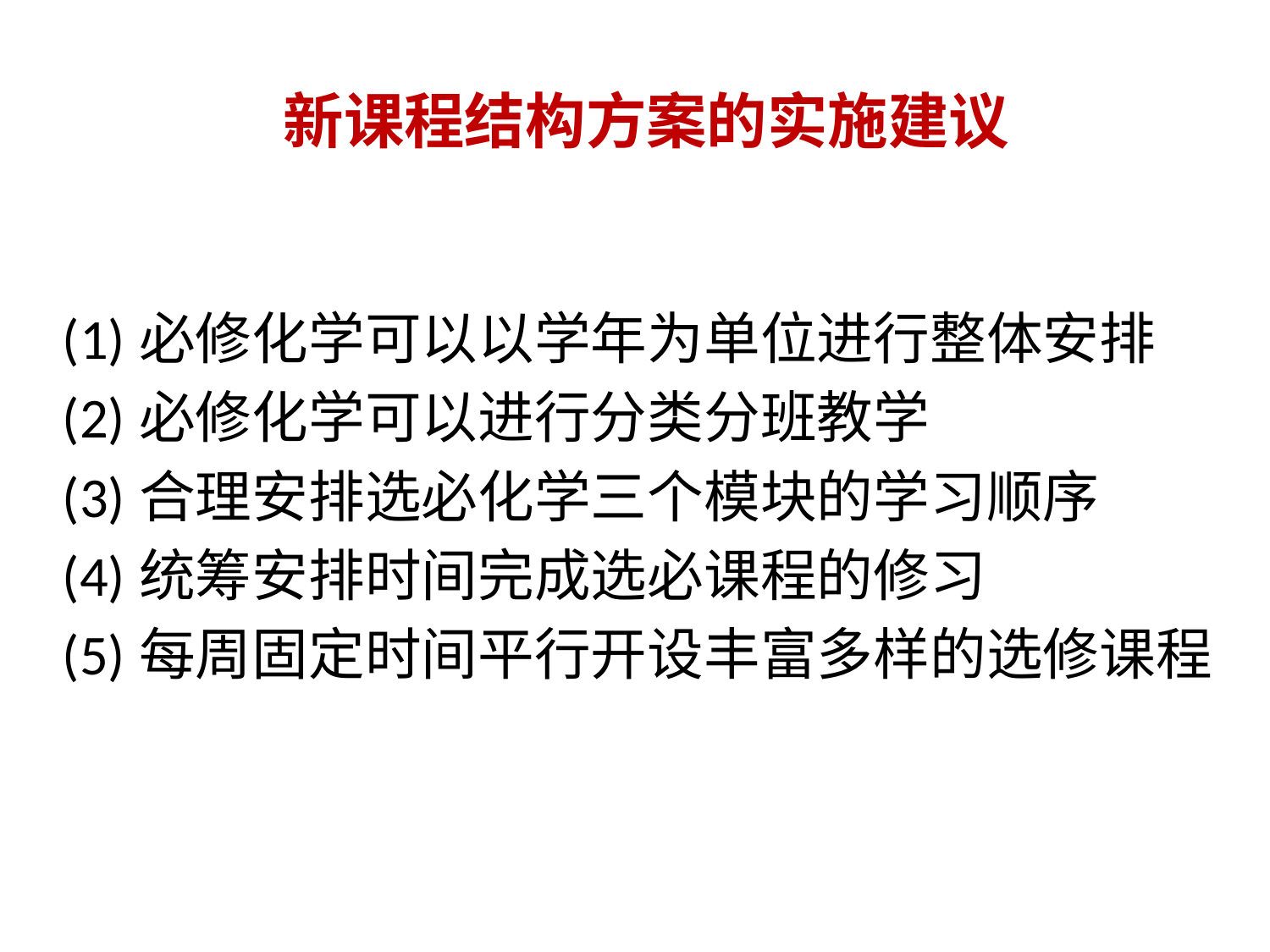

# 新课程结构方案的实施建议
(1)必修化学可以以学年为单位进行整体安排
(2)必修化学可以进行分类分班教学
(3)合理安排选必化学三个模块的学习顺序
(4)统筹安排时间完成选必课程的修习
(5)每周固定时间平行开设丰富多样的选修课程